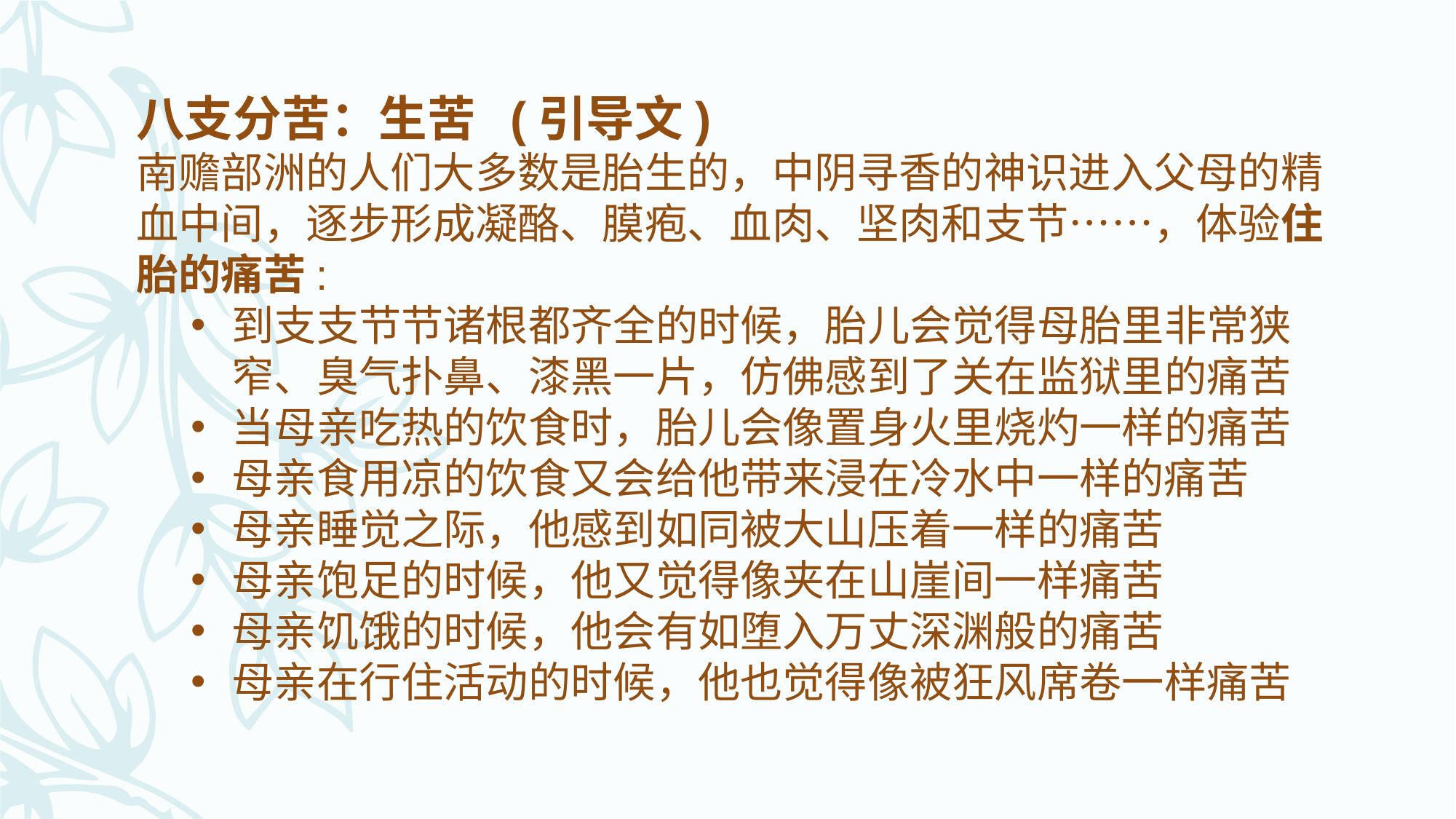

八支分苦：生苦  (引导文)
南赡部洲的人们大多数是胎生的，中阴寻香的神识进入父母的精血中间，逐步形成凝酪、膜疱、血肉、坚肉和支节……，体验住胎的痛苦:
到支支节节诸根都齐全的时候，胎儿会觉得母胎里非常狭窄、臭气扑鼻、漆黑一片，仿佛感到了关在监狱里的痛苦
当母亲吃热的饮食时，胎儿会像置身火里烧灼一样的痛苦
母亲食用凉的饮食又会给他带来浸在冷水中一样的痛苦
母亲睡觉之际，他感到如同被大山压着一样的痛苦
母亲饱足的时候，他又觉得像夹在山崖间一样痛苦
母亲饥饿的时候，他会有如堕入万丈深渊般的痛苦
母亲在行住活动的时候，他也觉得像被狂风席卷一样痛苦